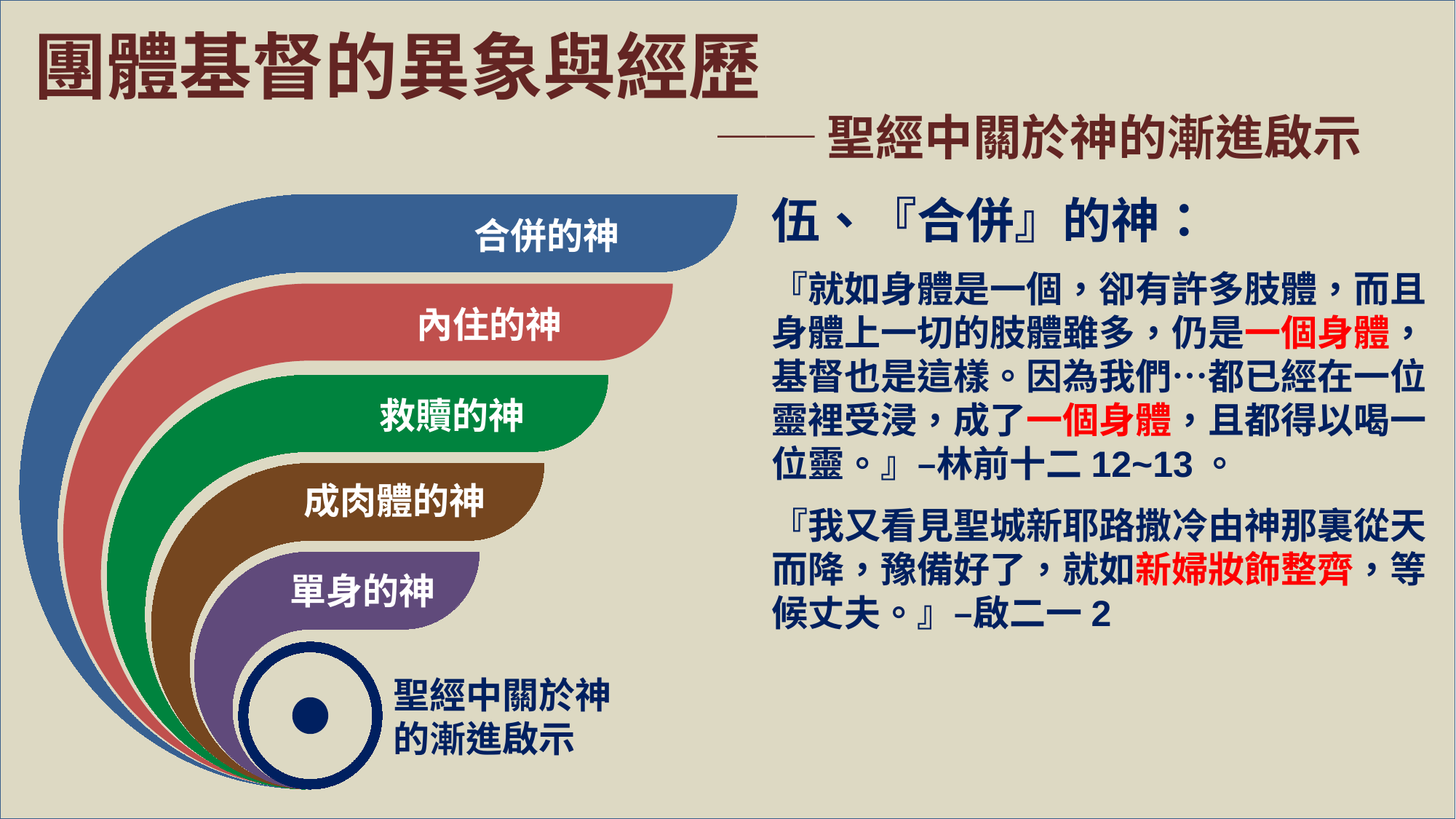

團體基督的異象與經歷
      ──聖經中關於神的漸進啟示

伍、『合併』的神：
『就如身體是一個，卻有許多肢體，而且身體上一切的肢體雖多，仍是一個身體，基督也是這樣。因為我們…都已經在一位靈裡受浸，成了一個身體，且都得以喝一位靈。』–林前十二12~13。
『我又看見聖城新耶路撒冷由神那裏從天而降，豫備好了，就如新婦妝飾整齊，等候丈夫。』–啟二一2

合併的神

內住的神

救贖的神

成肉體的神

單身的神

聖經中關於神的漸進啟示